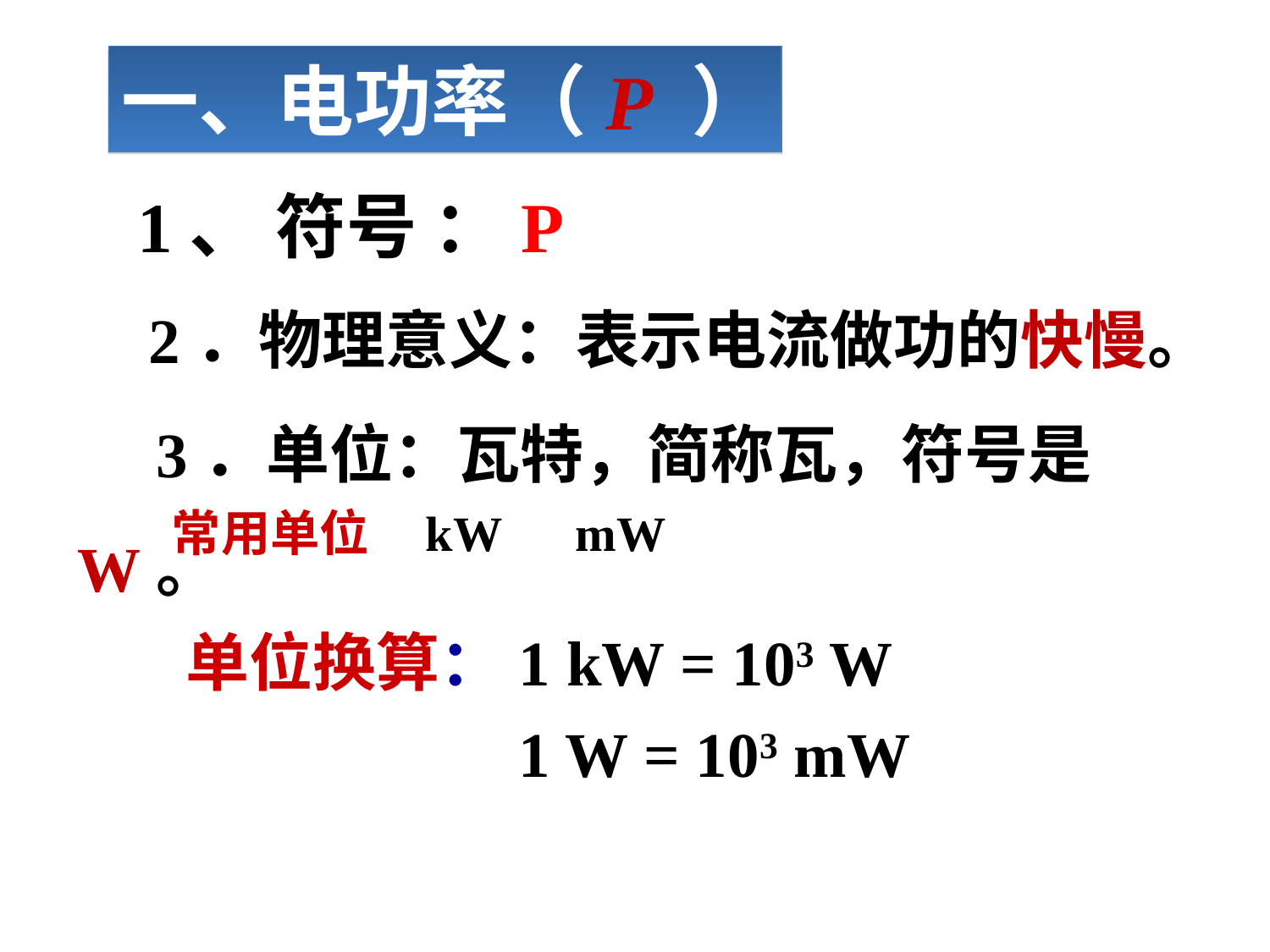

一、电功率（P ）
1、 符号 ：P
　　2．物理意义：表示电流做功的快慢。
　3．单位：瓦特，简称瓦，符号是 W。

常用单位    kW      mW
　　单位换算：1 kW = 103 W
　　　　　　1 W = 103 mW